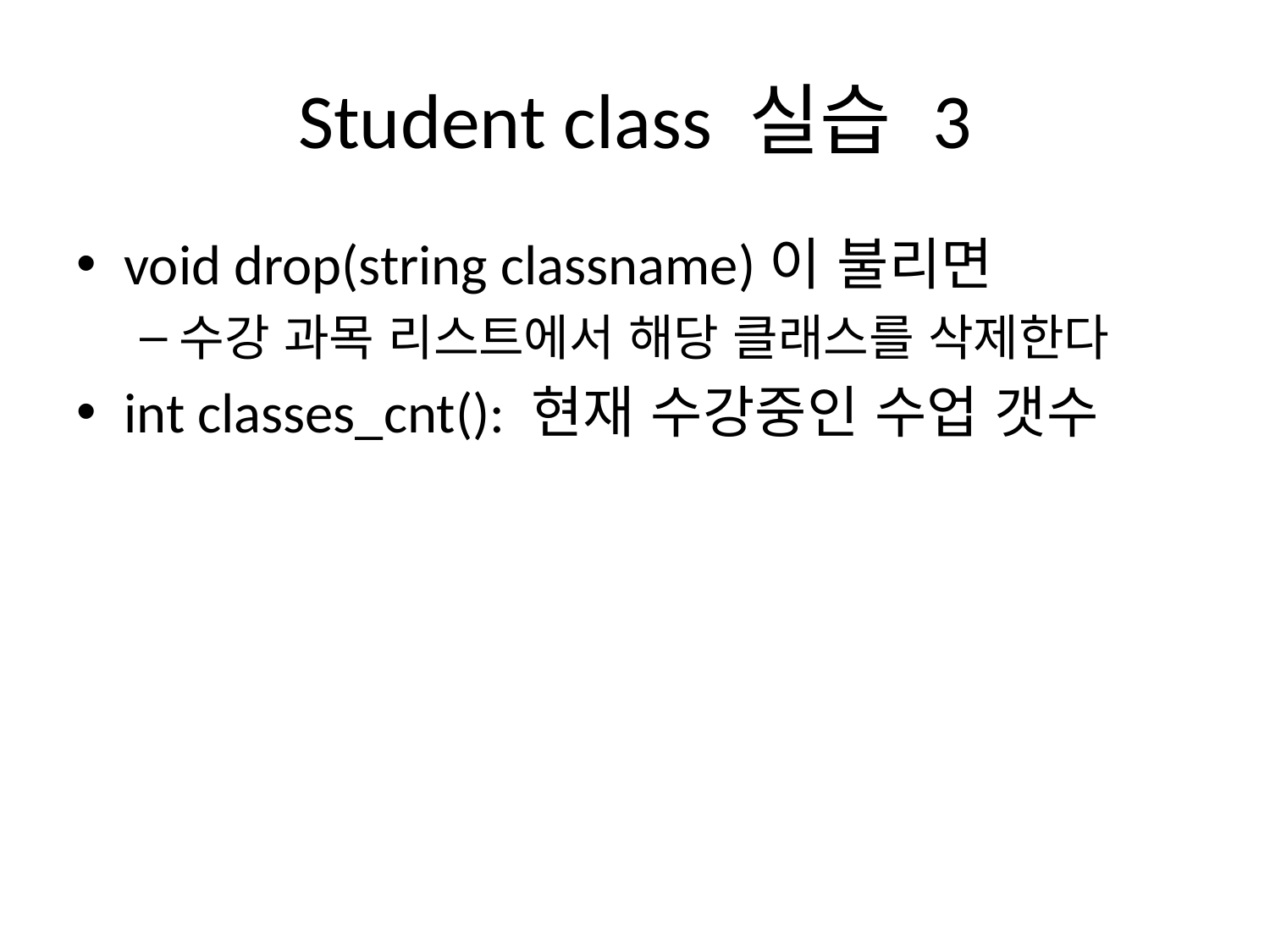

# Student class 실습 3
void drop(string classname)이 불리면
수강 과목 리스트에서 해당 클래스를 삭제한다
int classes_cnt(): 현재 수강중인 수업 갯수